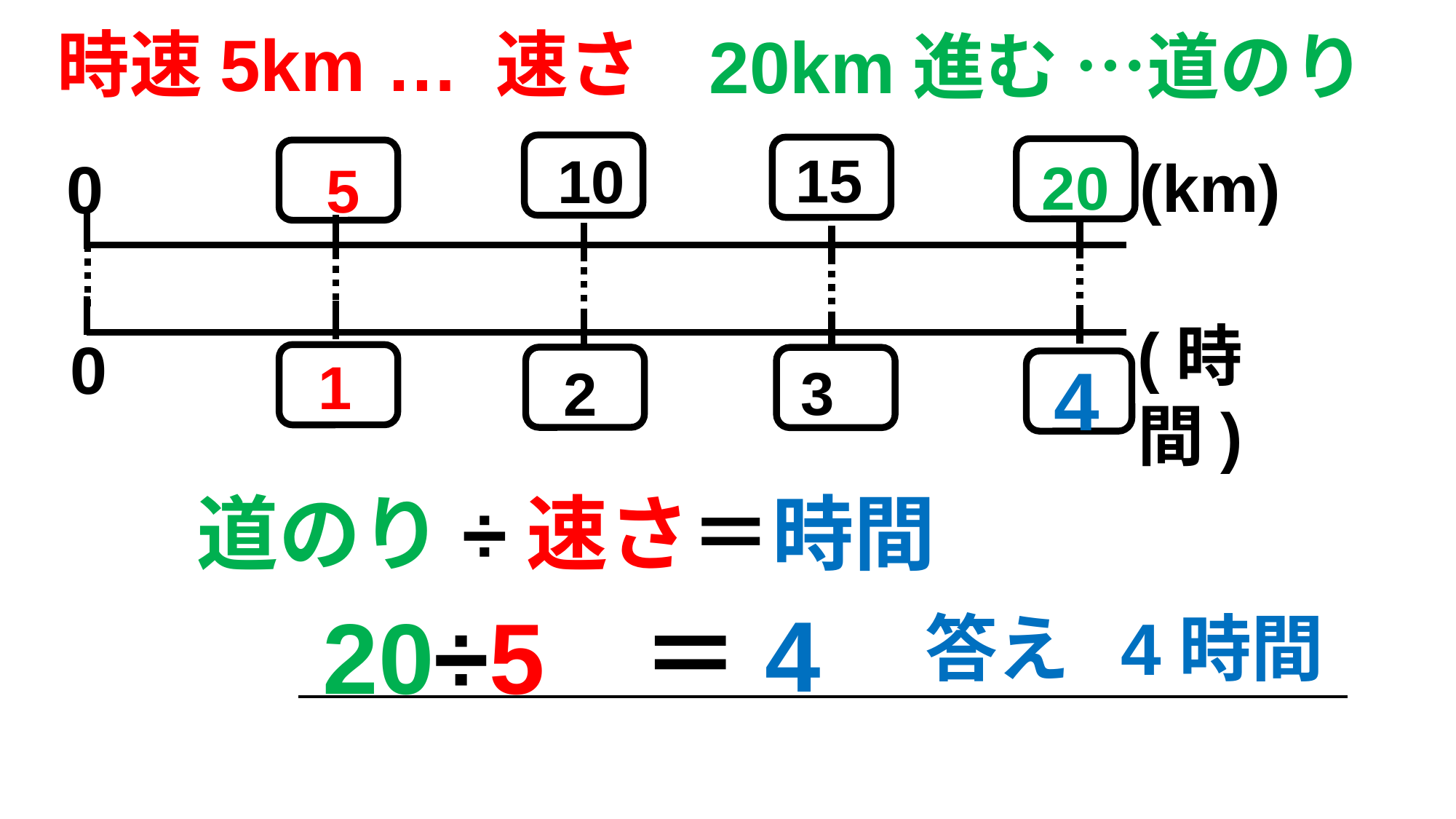

時速5km … 速さ
20km進む …道のり

15

10

(km)
0
20
5
(時間)
0
4
1

3
2

道のり÷速さ＝時間
＝4
20÷5
答え  4時間